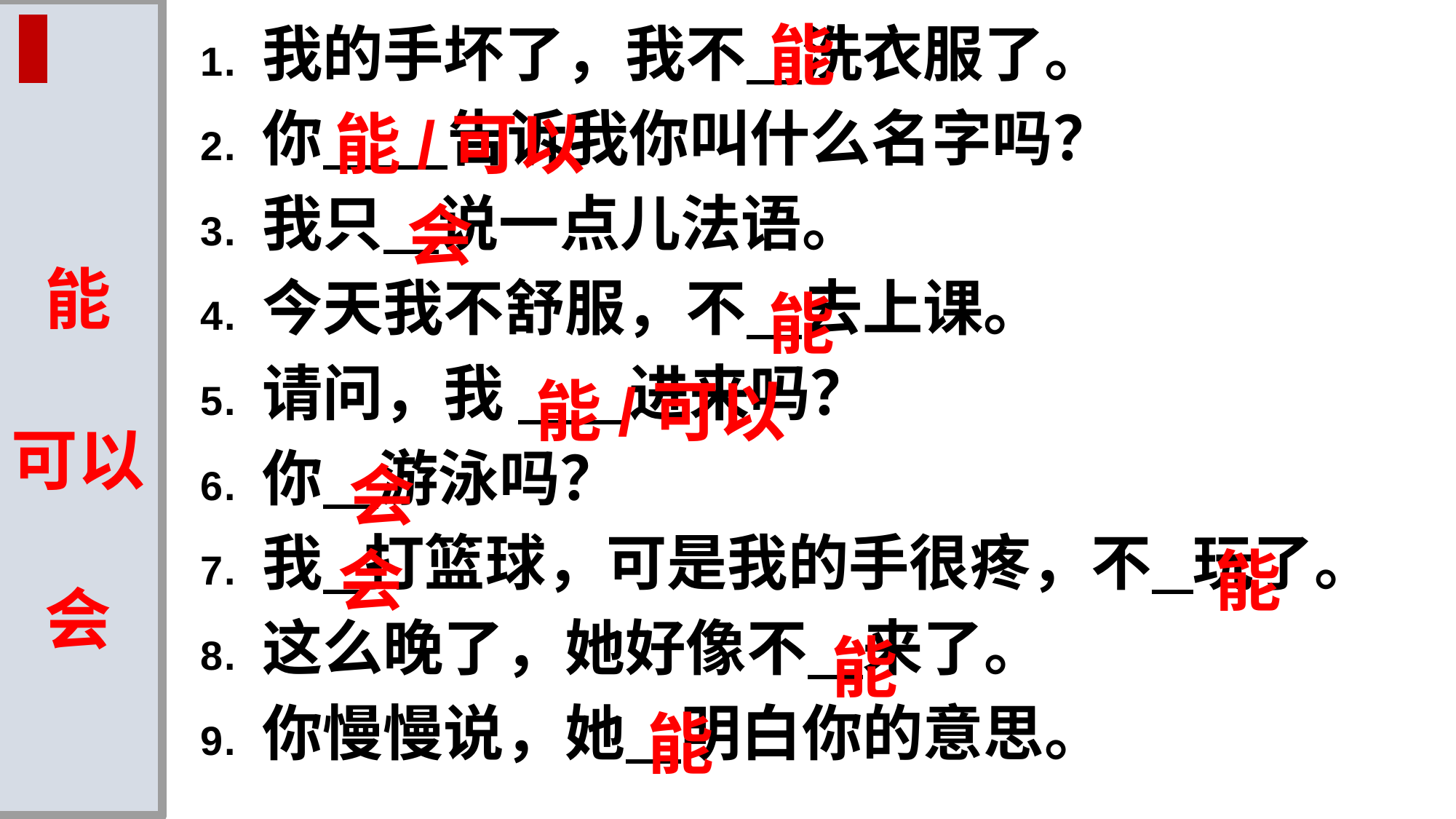

能
可以
会
能
我的手坏了，我不    洗衣服了。
你         告诉我你叫什么名字吗？
我只    说一点儿法语。
今天我不舒服，不    去上课。
请问，我         进来吗？
你    游泳吗？
我   打篮球，可是我的手很疼，不   玩了。
这么晚了，她好像不    来了。
你慢慢说，她    明白你的意思。

能/可以
会
能
能/可以
会
会
能
能
能